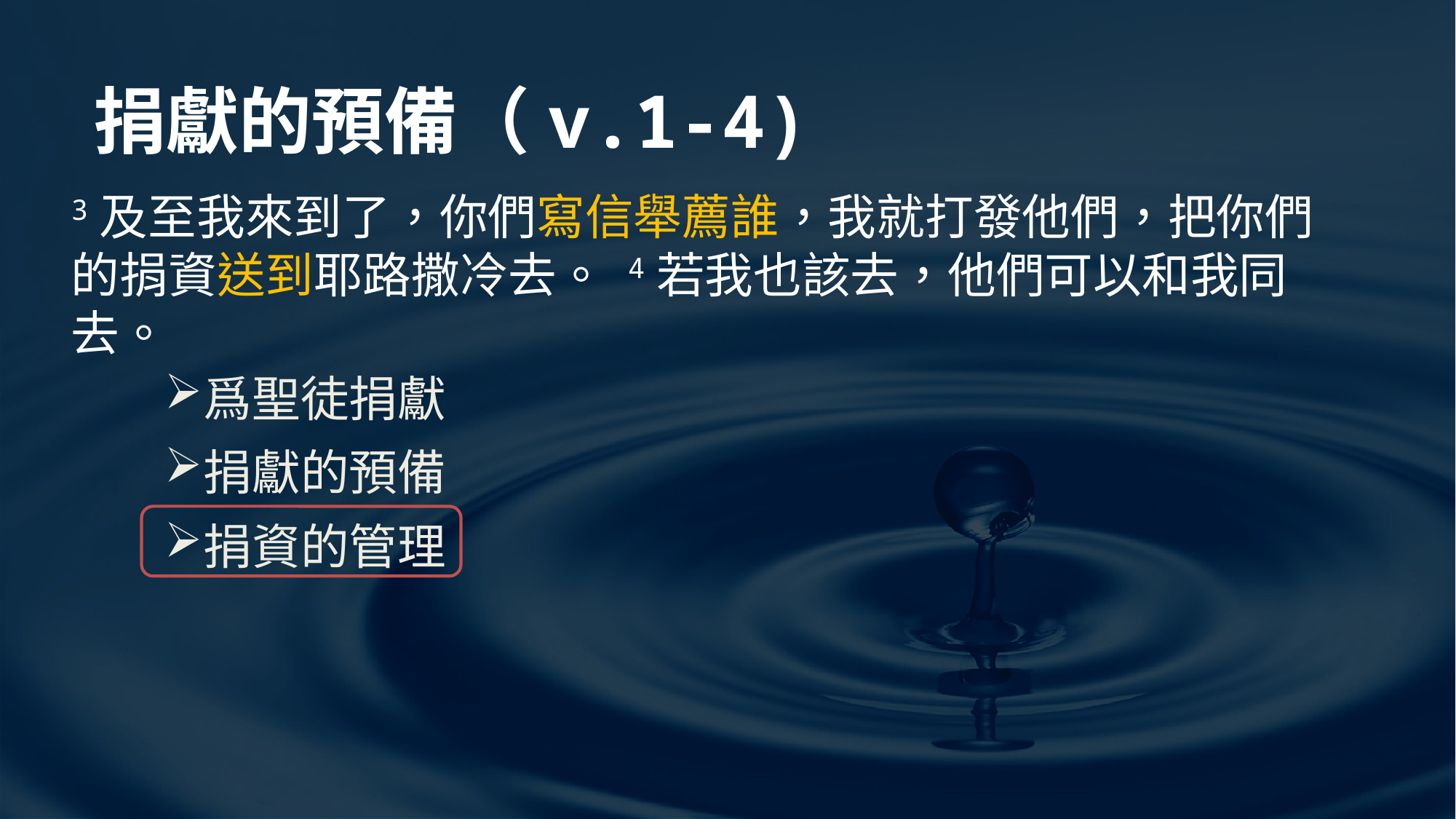

# 捐獻的預備（v.1-4)
3及至我來到了，你們寫信舉薦誰，我就打發他們，把你們的捐資送到耶路撒冷去。 4若我也該去，他們可以和我同去。
爲聖徒捐獻
捐獻的預備

捐資的管理